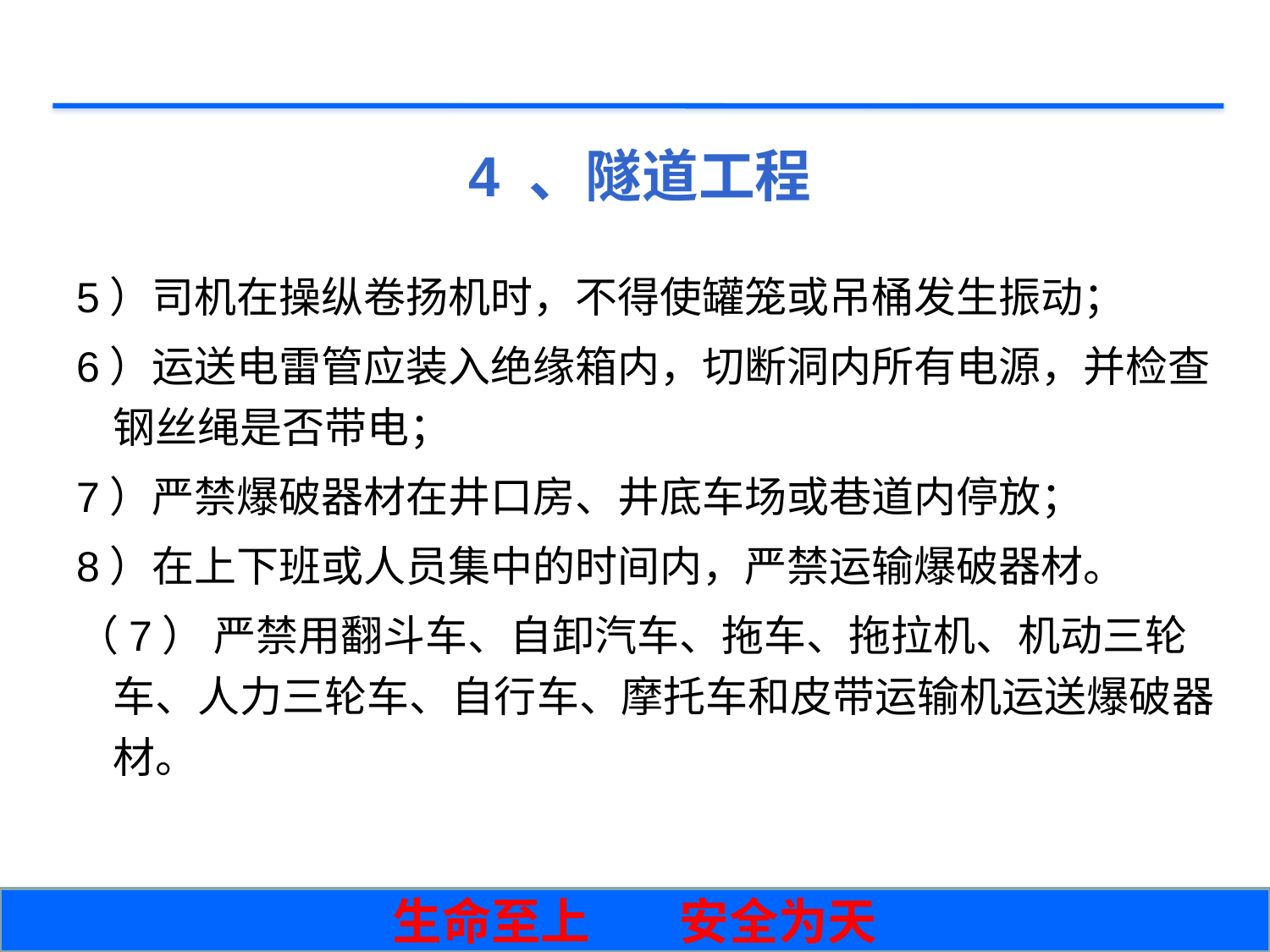

# 4 、隧道工程
5）司机在操纵卷扬机时，不得使罐笼或吊桶发生振动；
6）运送电雷管应装入绝缘箱内，切断洞内所有电源，并检查钢丝绳是否带电；
7）严禁爆破器材在井口房、井底车场或巷道内停放；
8）在上下班或人员集中的时间内，严禁运输爆破器材。
（7） 严禁用翻斗车、自卸汽车、拖车、拖拉机、机动三轮车、人力三轮车、自行车、摩托车和皮带运输机运送爆破器材。